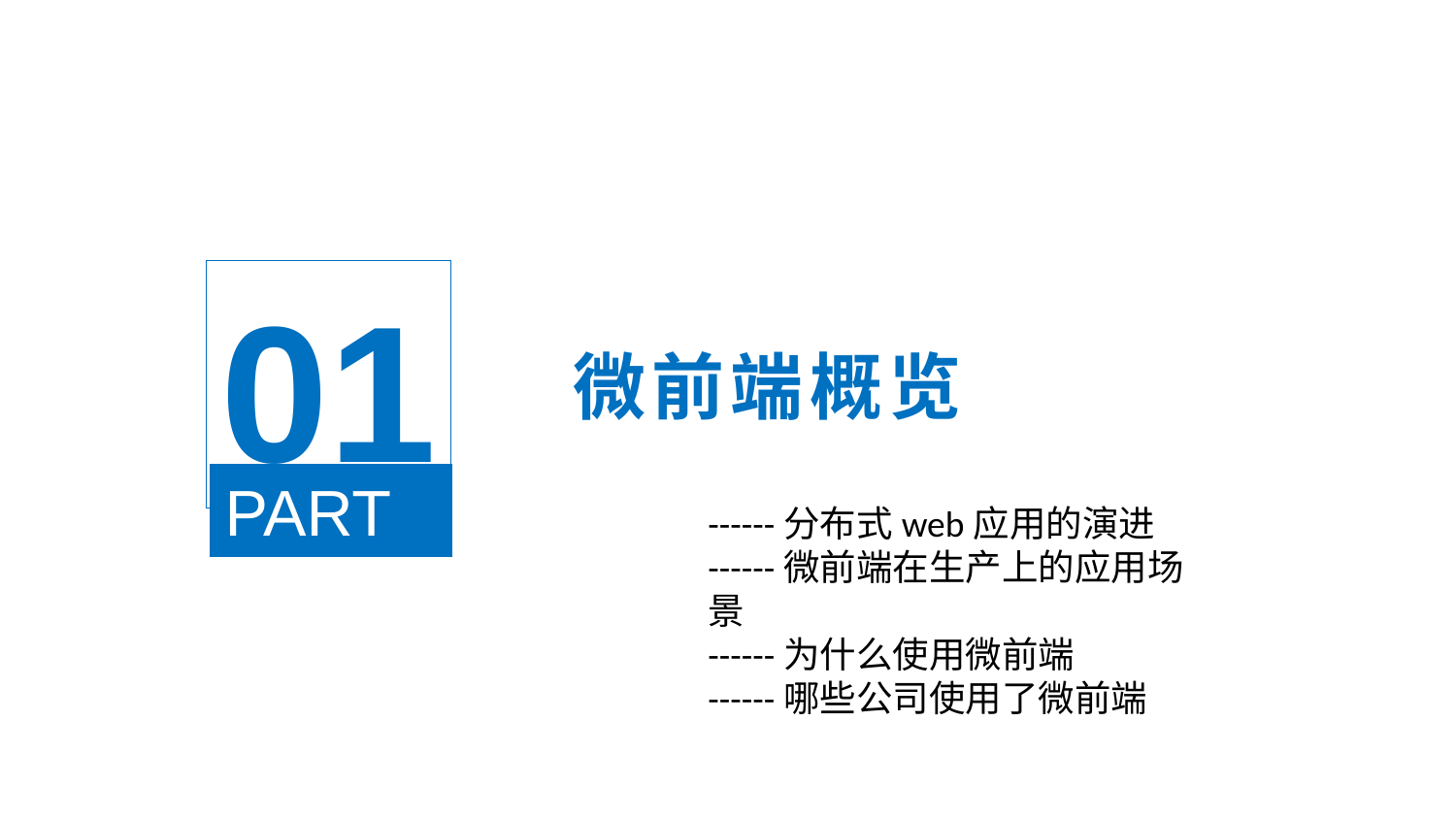

01
PART
微前端概览
------分布式web应用的演进
------微前端在生产上的应用场景
------为什么使用微前端
------哪些公司使用了微前端